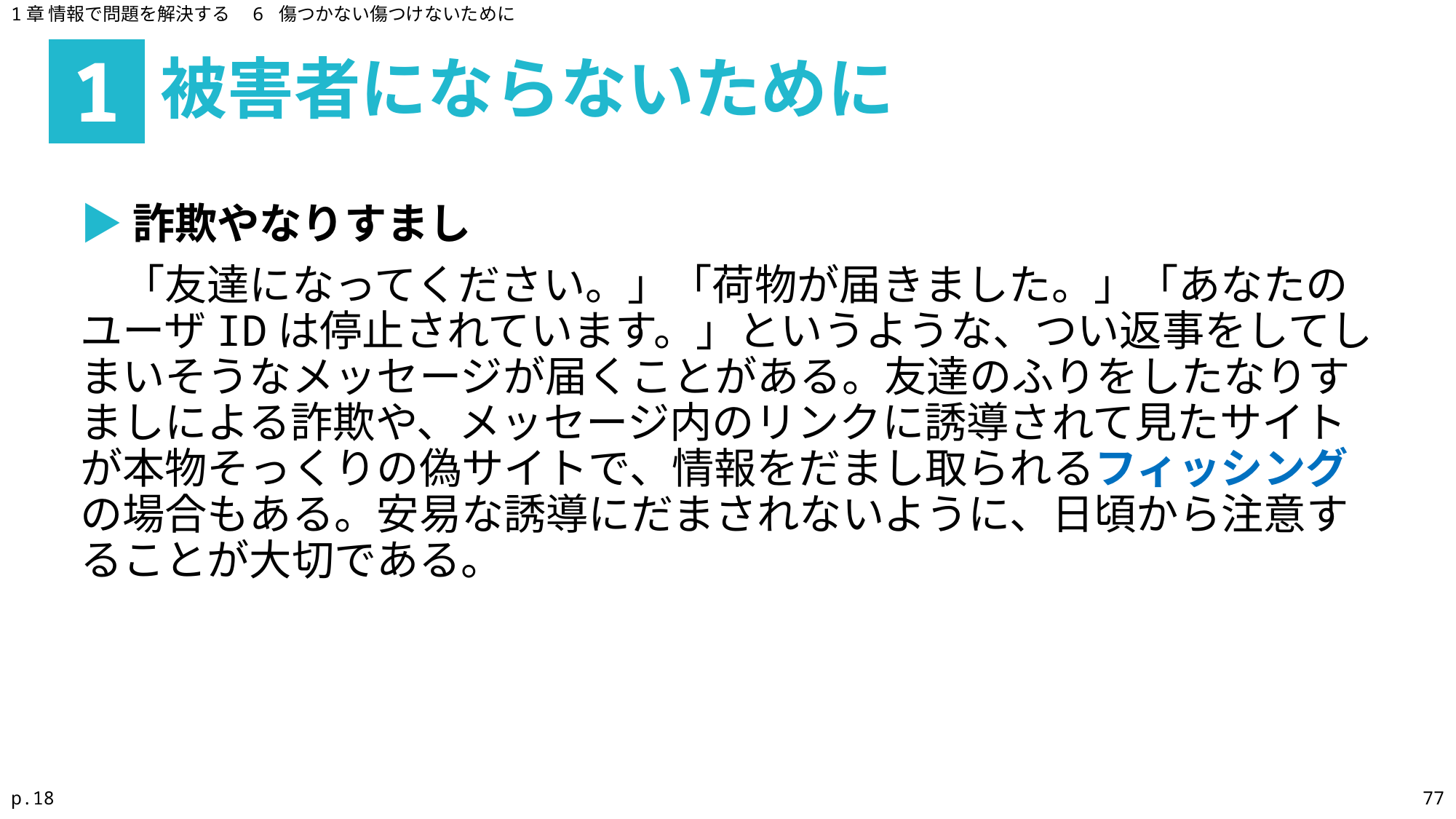

1章 情報で問題を解決する　6 傷つかない傷つけないために
被害者にならないために
1
▶詐欺やなりすまし
　「友達になってください。」「荷物が届きました。」「あなたのユーザIDは停止されています。」というような、つい返事をしてしまいそうなメッセージが届くことがある。友達のふりをしたなりすましによる詐欺や、メッセージ内のリンクに誘導されて見たサイトが本物そっくりの偽サイトで、情報をだまし取られるフィッシングの場合もある。安易な誘導にだまされないように、日頃から注意することが大切である。
p.18
77